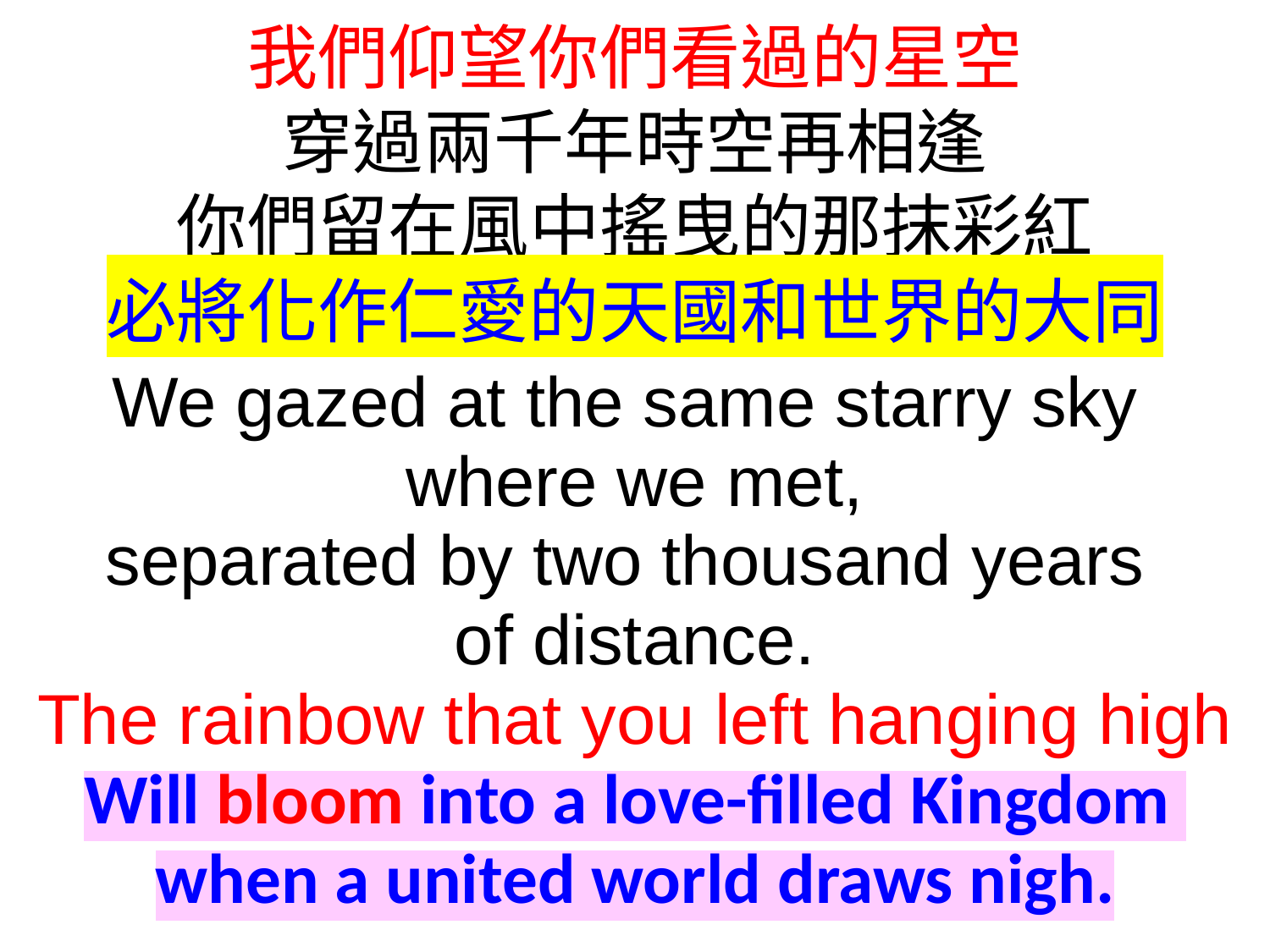

我們仰望你們看過的星空
穿過兩千年時空再相逢
你們留在風中搖曳的那抹彩紅
必將化作仁愛的天國和世界的大同
We gazed at the same starry sky
where we met,
separated by two thousand years
of distance.
The rainbow that you left hanging high
Will bloom into a love-filled Kingdom
when a united world draws nigh.